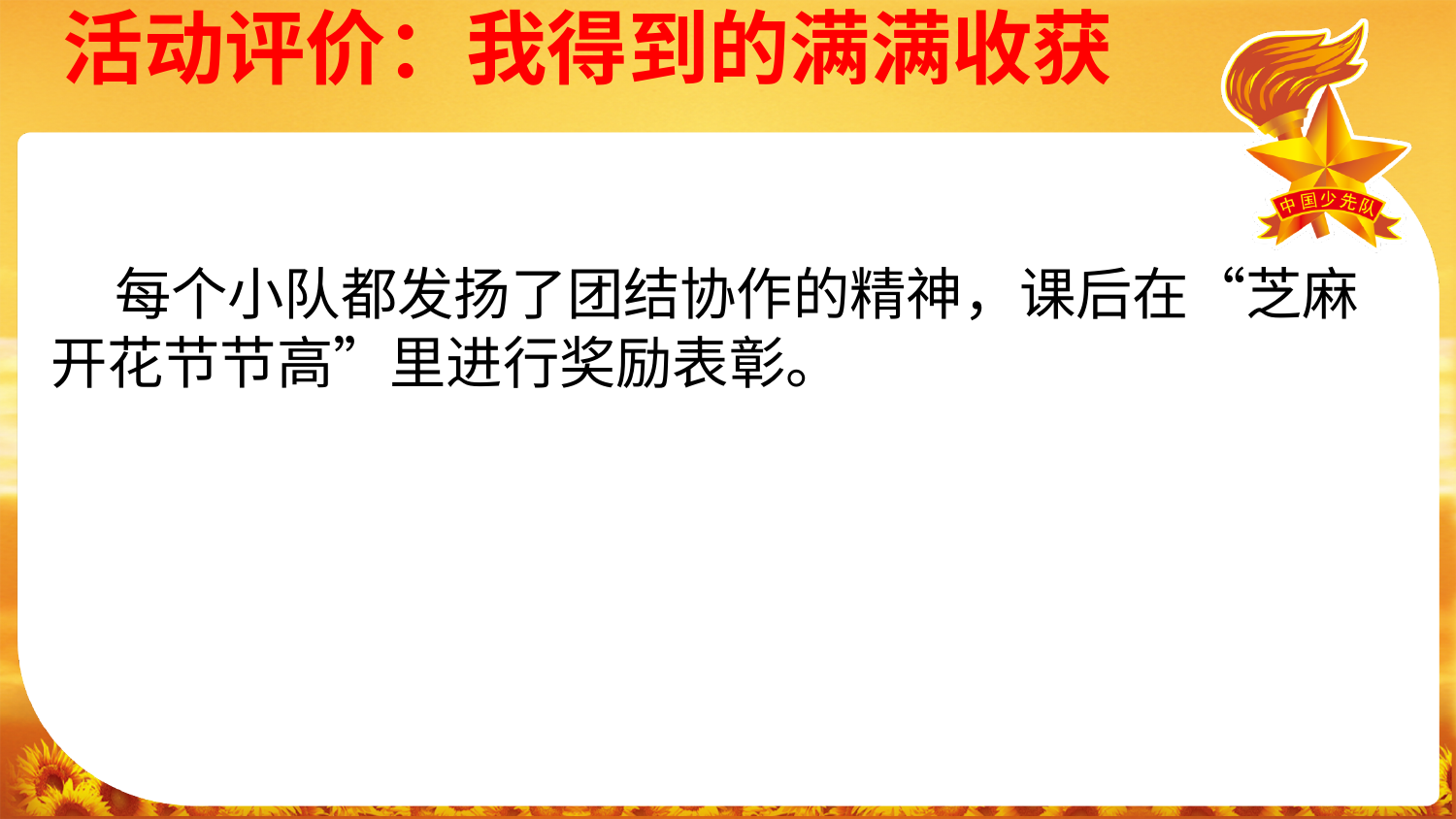

活动评价：我得到的满满收获
    每个小队都发扬了团结协作的精神，课后在“芝麻开花节节高”里进行奖励表彰。